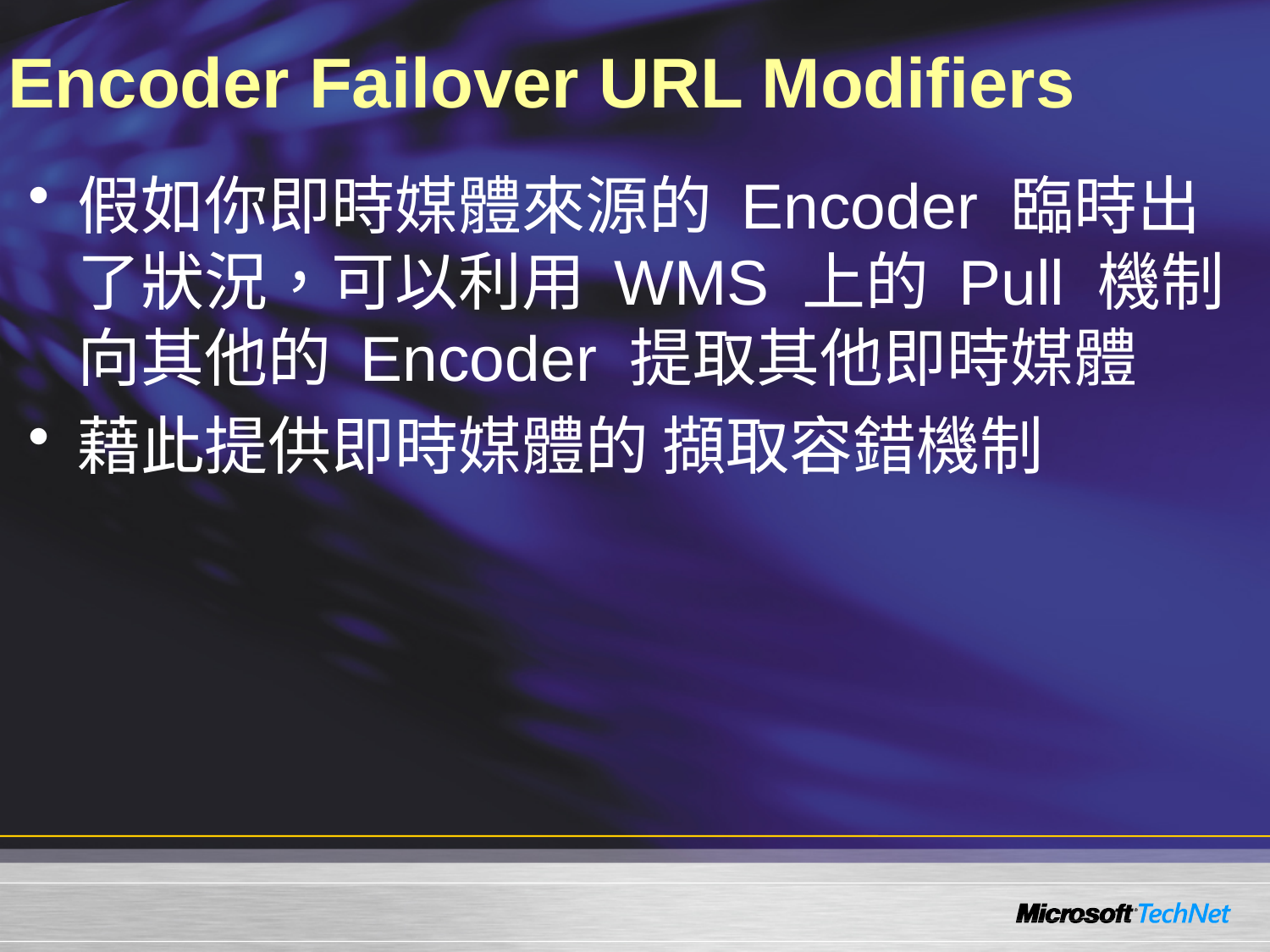

# Encoder Failover URL Modifiers
假如你即時媒體來源的 Encoder 臨時出了狀況，可以利用 WMS 上的 Pull 機制向其他的 Encoder 提取其他即時媒體
藉此提供即時媒體的 擷取容錯機制